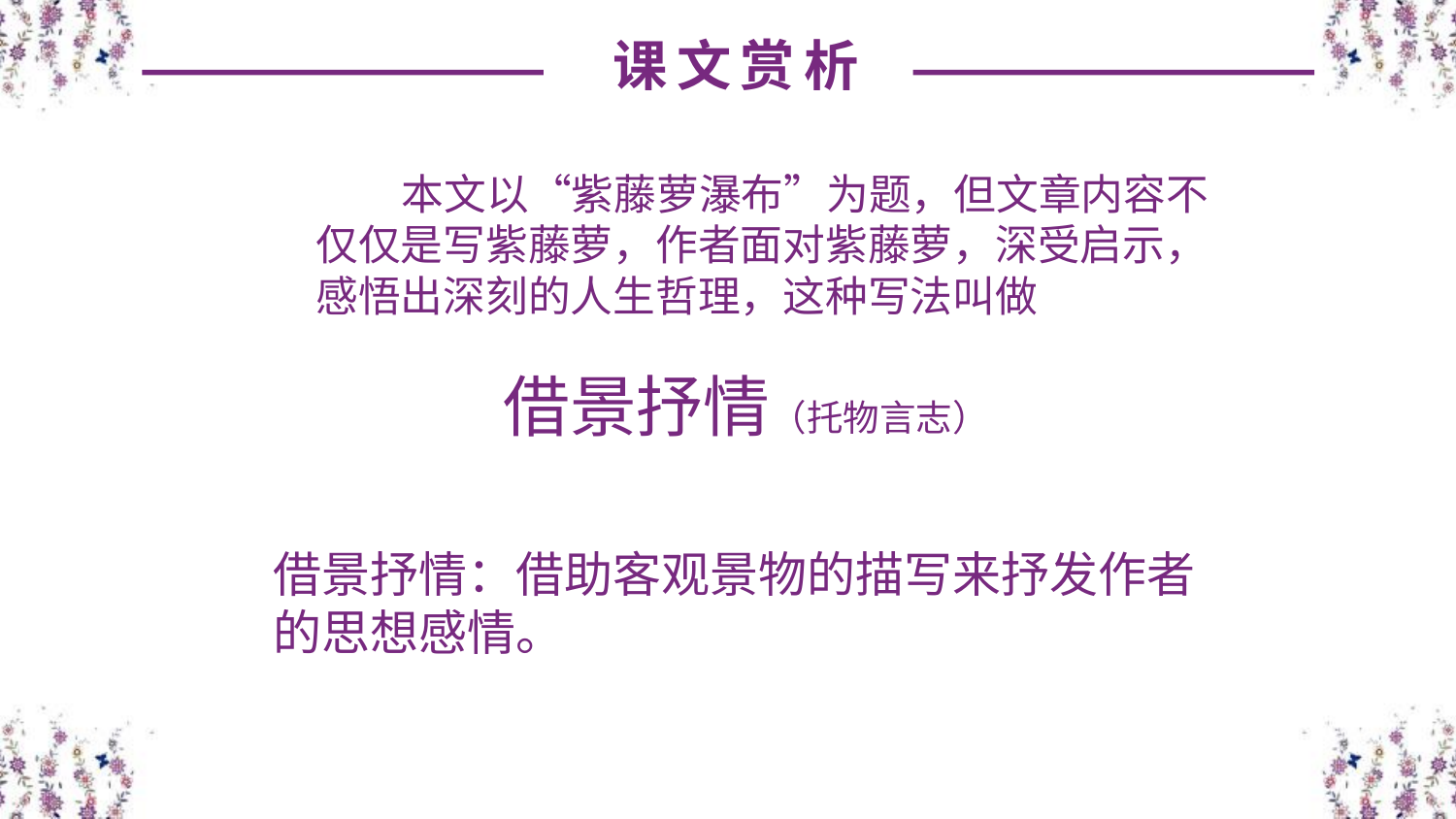

课文赏析

        本文以“紫藤萝瀑布”为题，但文章内容不仅仅是写紫藤萝，作者面对紫藤萝，深受启示，感悟出深刻的人生哲理，这种写法叫做
借景抒情（托物言志）

借景抒情：借助客观景物的描写来抒发作者的思想感情。